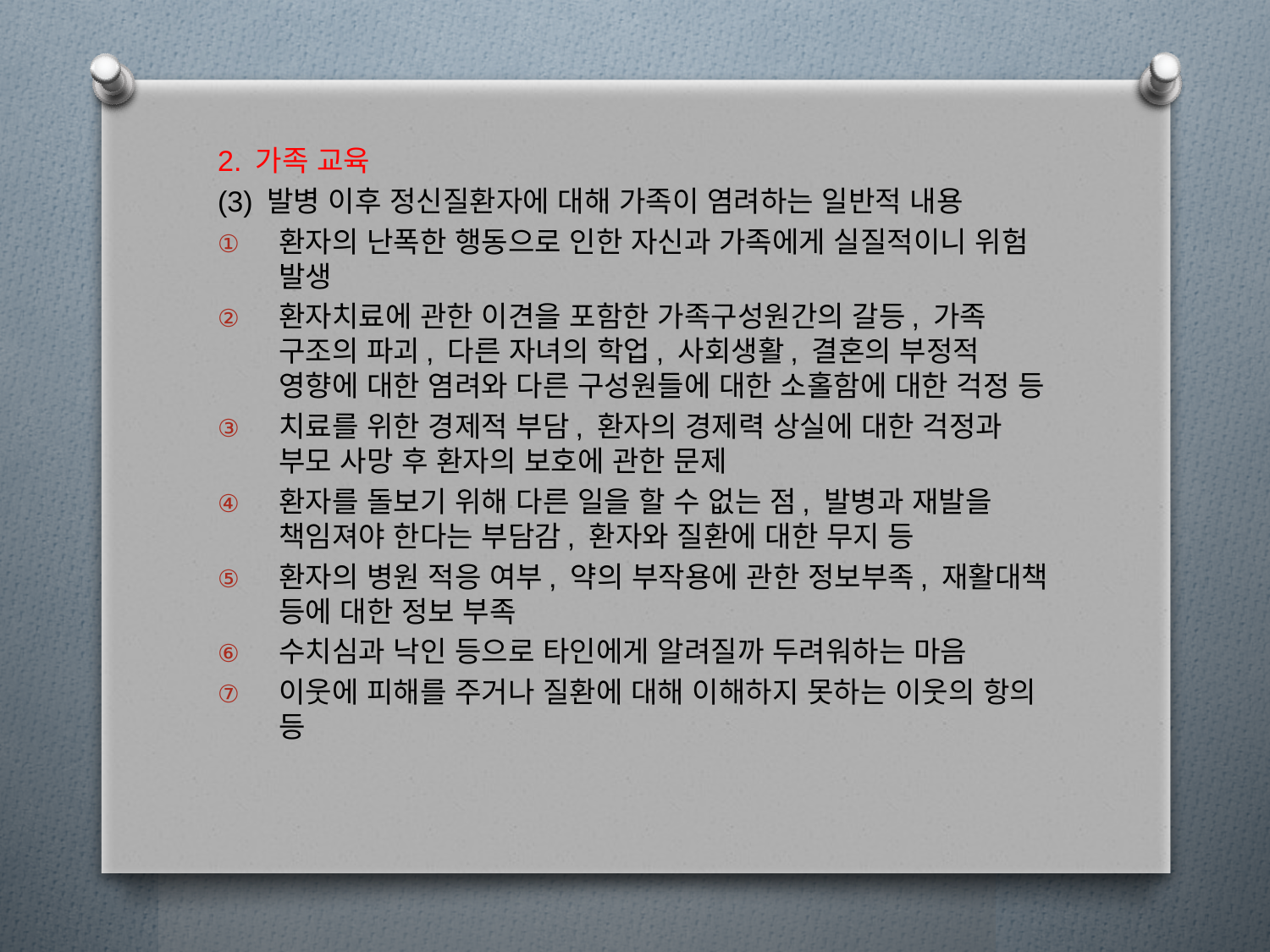

2. 가족 교육
(3) 발병 이후 정신질환자에 대해 가족이 염려하는 일반적 내용
환자의 난폭한 행동으로 인한 자신과 가족에게 실질적이니 위험 발생
환자치료에 관한 이견을 포함한 가족구성원간의 갈등, 가족 구조의 파괴, 다른 자녀의 학업, 사회생활, 결혼의 부정적 영향에 대한 염려와 다른 구성원들에 대한 소홀함에 대한 걱정 등
치료를 위한 경제적 부담, 환자의 경제력 상실에 대한 걱정과 부모 사망 후 환자의 보호에 관한 문제
환자를 돌보기 위해 다른 일을 할 수 없는 점, 발병과 재발을 책임져야 한다는 부담감, 환자와 질환에 대한 무지 등
환자의 병원 적응 여부, 약의 부작용에 관한 정보부족, 재활대책 등에 대한 정보 부족
수치심과 낙인 등으로 타인에게 알려질까 두려워하는 마음
이웃에 피해를 주거나 질환에 대해 이해하지 못하는 이웃의 항의 등